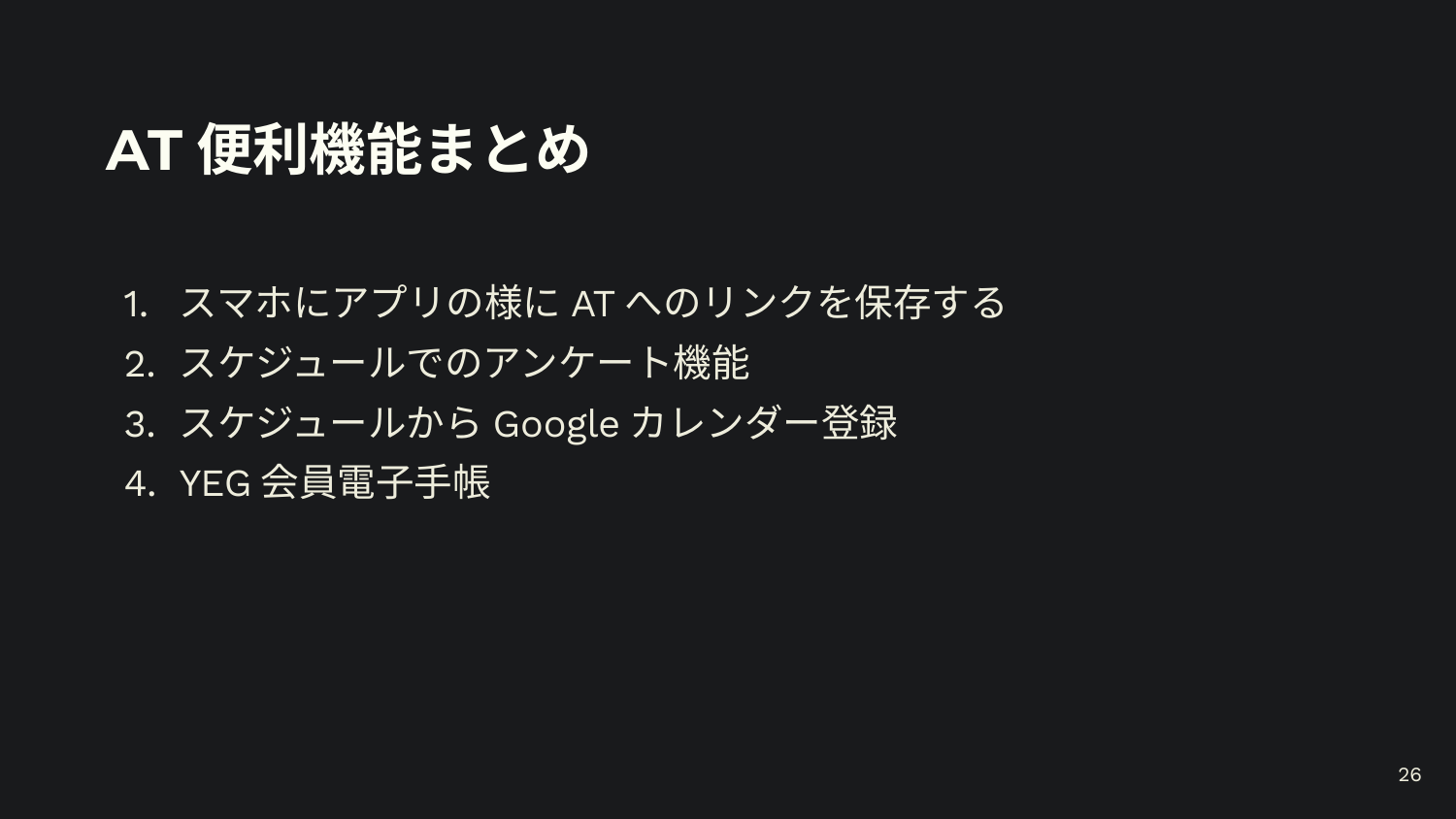

# AT便利機能まとめ
スマホにアプリの様にATへのリンクを保存する
スケジュールでのアンケート機能
スケジュールからGoogleカレンダー登録
YEG会員電子手帳
26